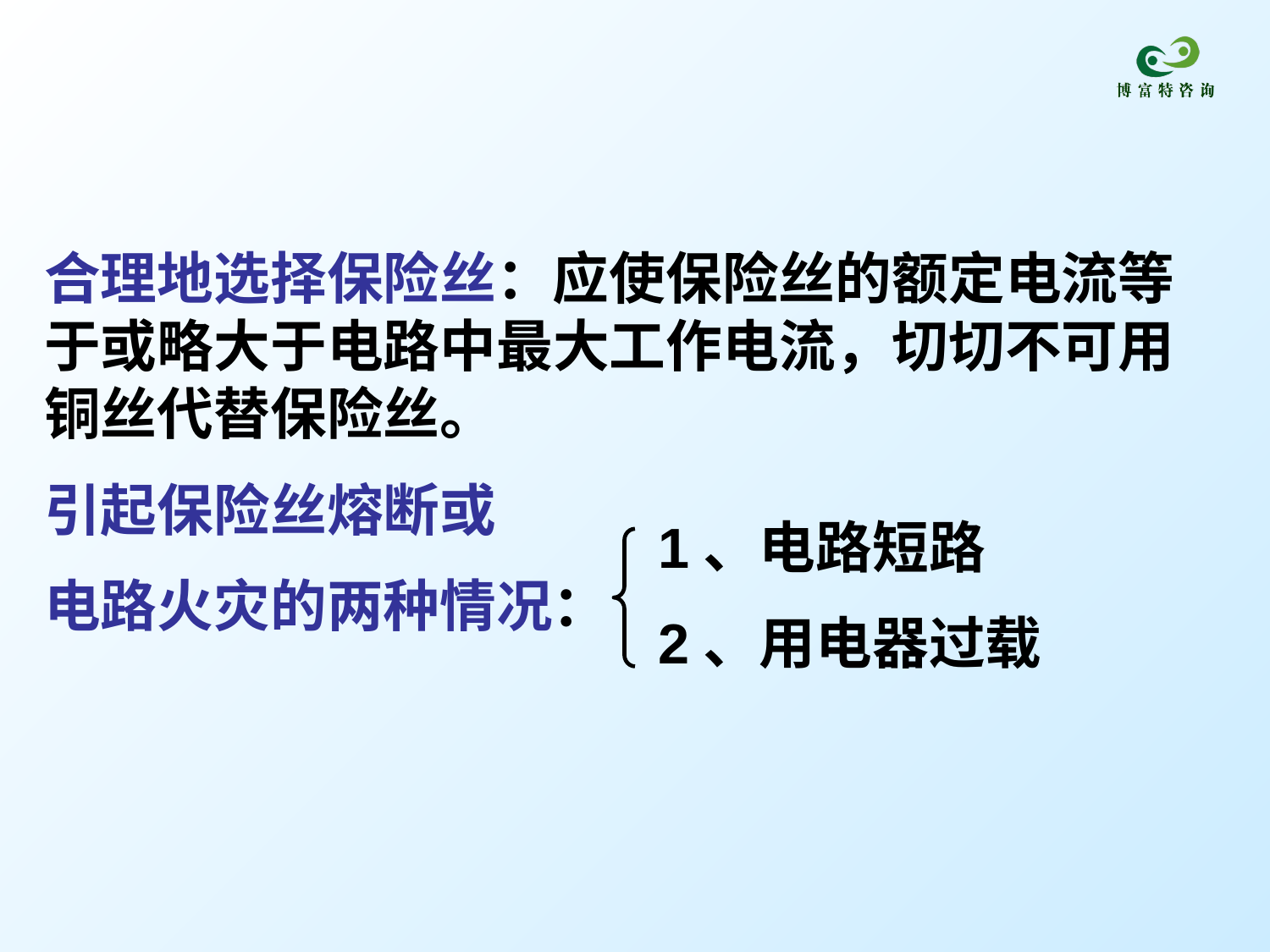

合理地选择保险丝：应使保险丝的额定电流等于或略大于电路中最大工作电流，切切不可用铜丝代替保险丝。
引起保险丝熔断或
电路火灾的两种情况：
1、电路短路
2、用电器过载